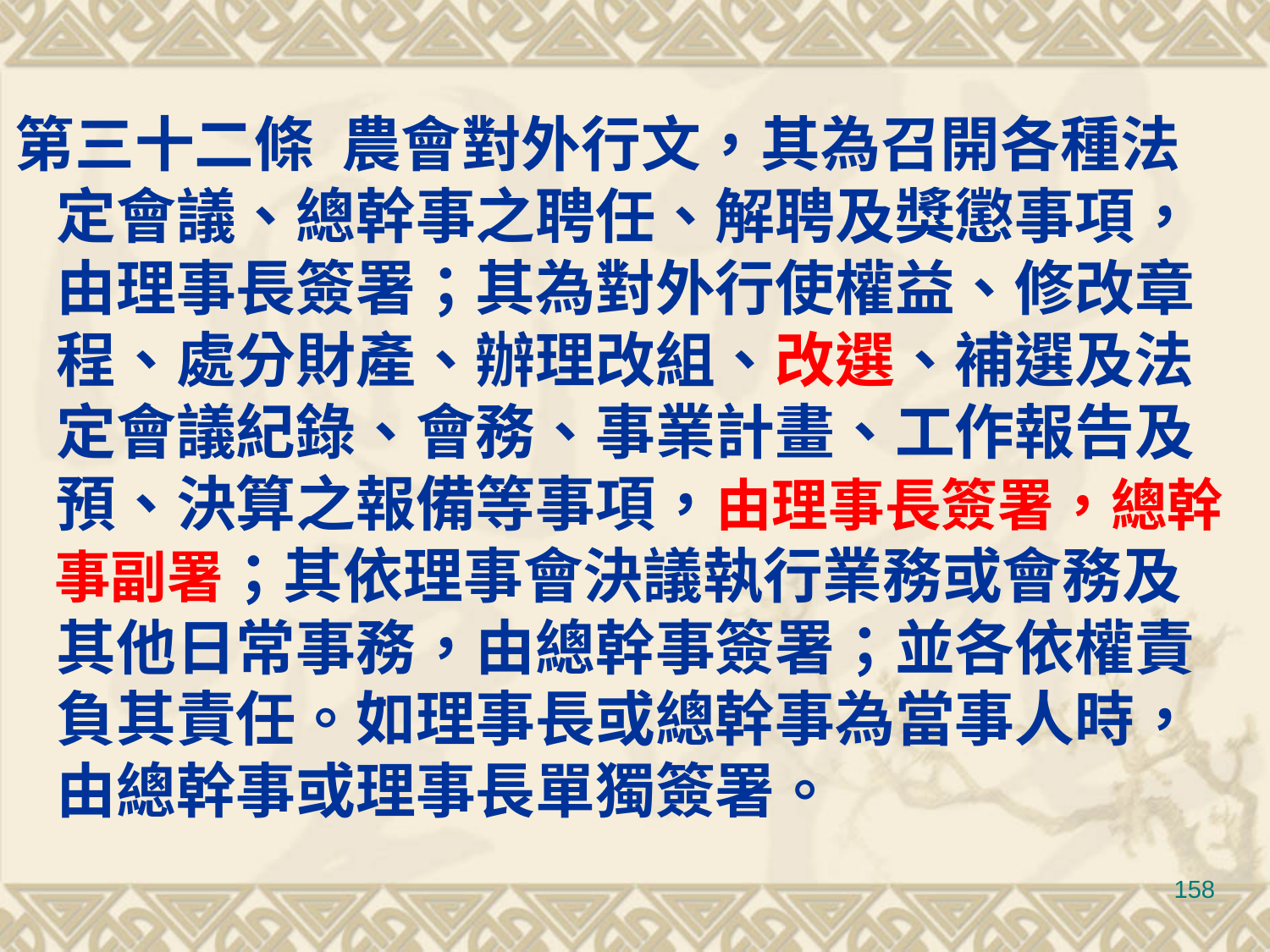

第三十二條  農會對外行文，其為召開各種法
  定會議、總幹事之聘任、解聘及獎懲事項，
  由理事長簽署；其為對外行使權益、修改章
  程、處分財產、辦理改組、改選、補選及法
  定會議紀錄、會務、事業計畫、工作報告及
  預、決算之報備等事項，由理事長簽署，總幹
  事副署；其依理事會決議執行業務或會務及
  其他日常事務，由總幹事簽署；並各依權責
  負其責任。如理事長或總幹事為當事人時，
  由總幹事或理事長單獨簽署。
158